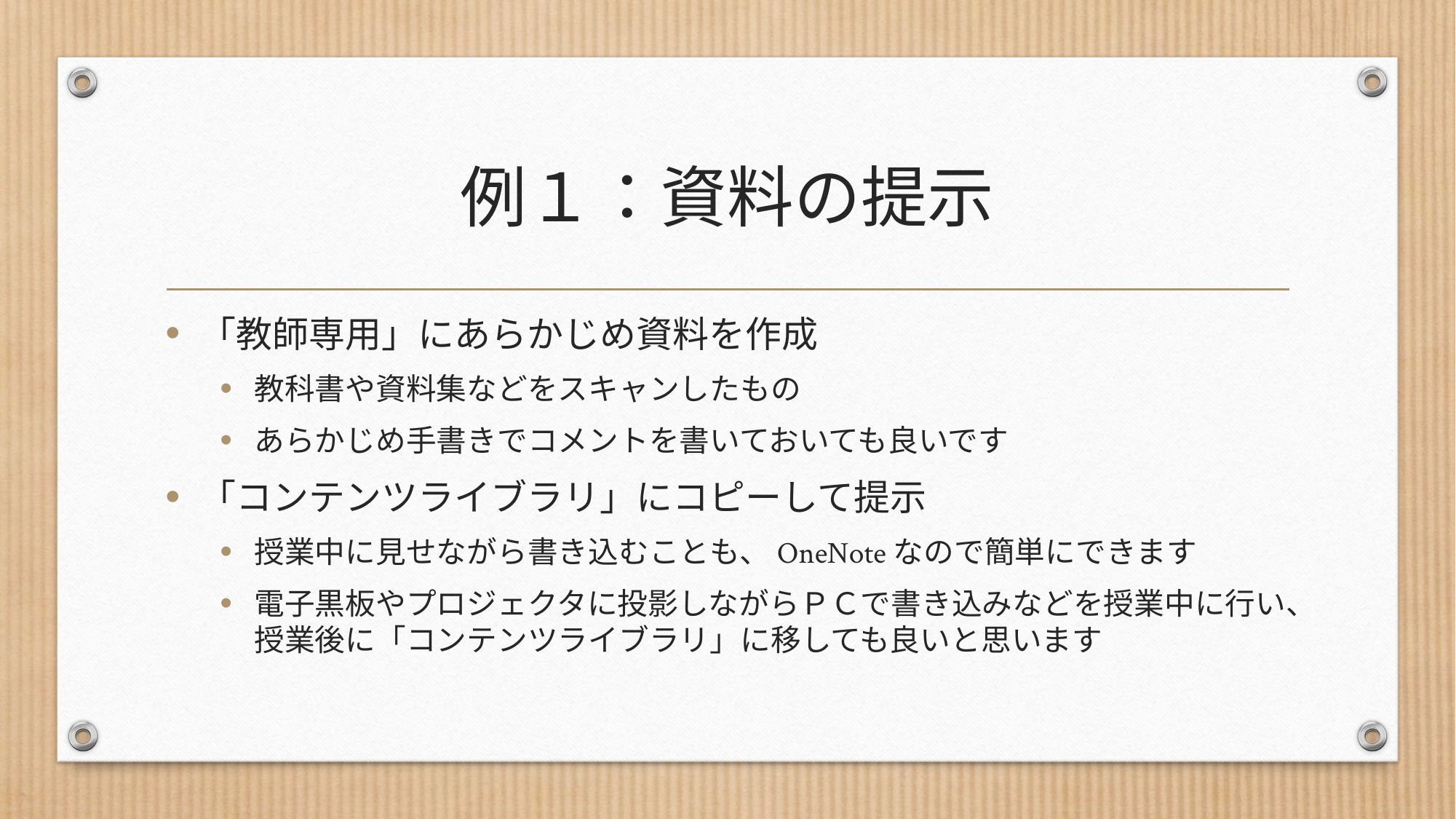

# 例１：資料の提示
「教師専用」にあらかじめ資料を作成
教科書や資料集などをスキャンしたもの
あらかじめ手書きでコメントを書いておいても良いです
「コンテンツライブラリ」にコピーして提示
授業中に見せながら書き込むことも、OneNoteなので簡単にできます
電子黒板やプロジェクタに投影しながらＰＣで書き込みなどを授業中に行い、授業後に「コンテンツライブラリ」に移しても良いと思います